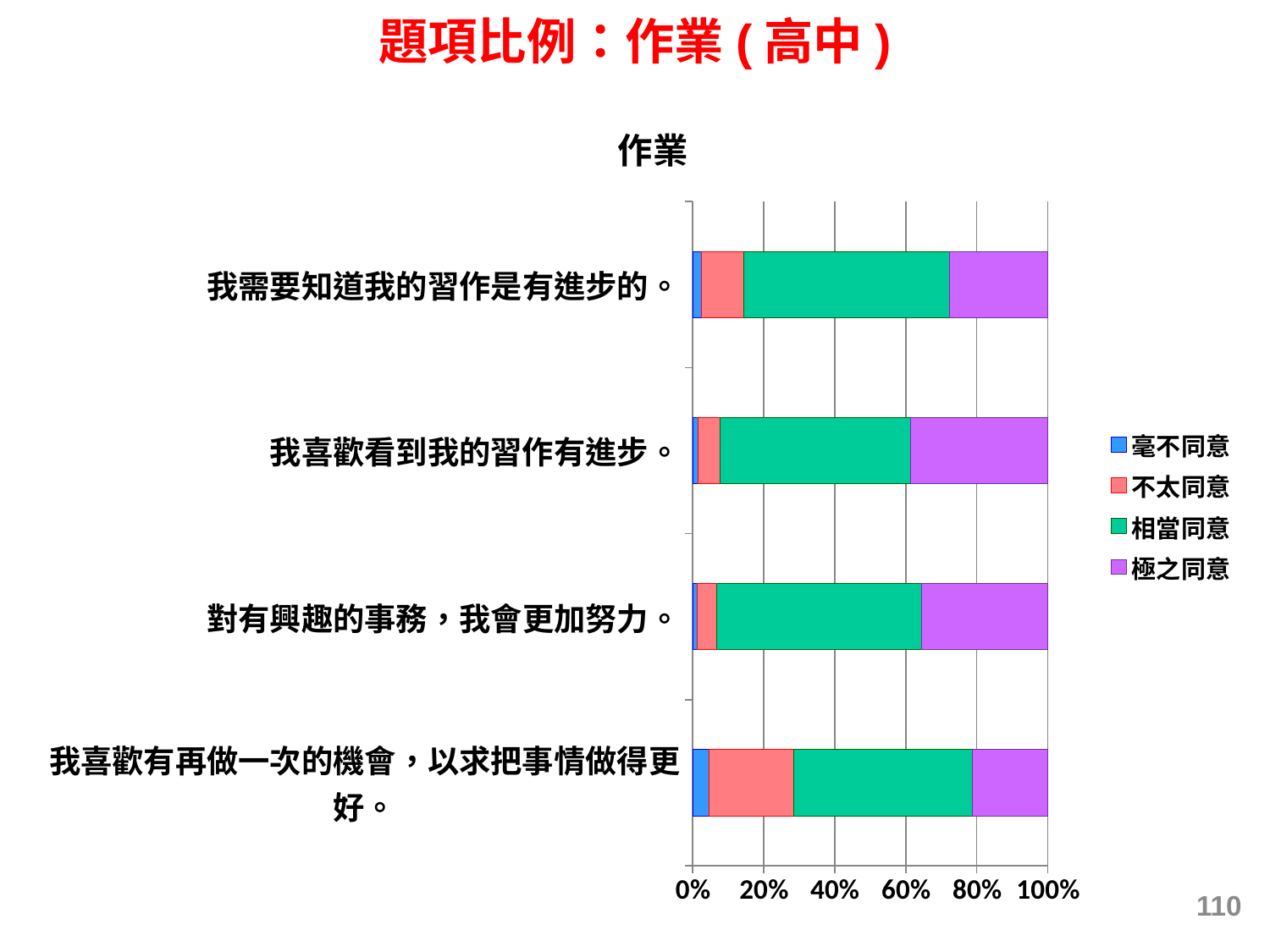

題項比例：作業(高中)

### Chart: 作業

| Category | 毫不同意 | 不太同意 | 相當同意 | 極之同意 |
|---|---|---|---|---|
| 我喜歡有再做一次的機會，以求把事情做得更好。 | 0.04702933805100988 | 0.23794781070322904 | 0.5019902697921266 | 0.2130325814536342 |
| 對有興趣的事務，我會更加努力。 | 0.012094395280235993 | 0.054719764011799524 | 0.5768436578171104 | 0.35634218289085673 |
| 我喜歡看到我的習作有進步。 | 0.015182783018867973 | 0.061025943396226405 | 0.5362617924528302 | 0.38752948113207686 |
| 我需要知道我的習作是有進步的。 | 0.025092250922509246 | 0.11808118081180811 | 0.5797785977859778 | 0.2770479704797048 |
110